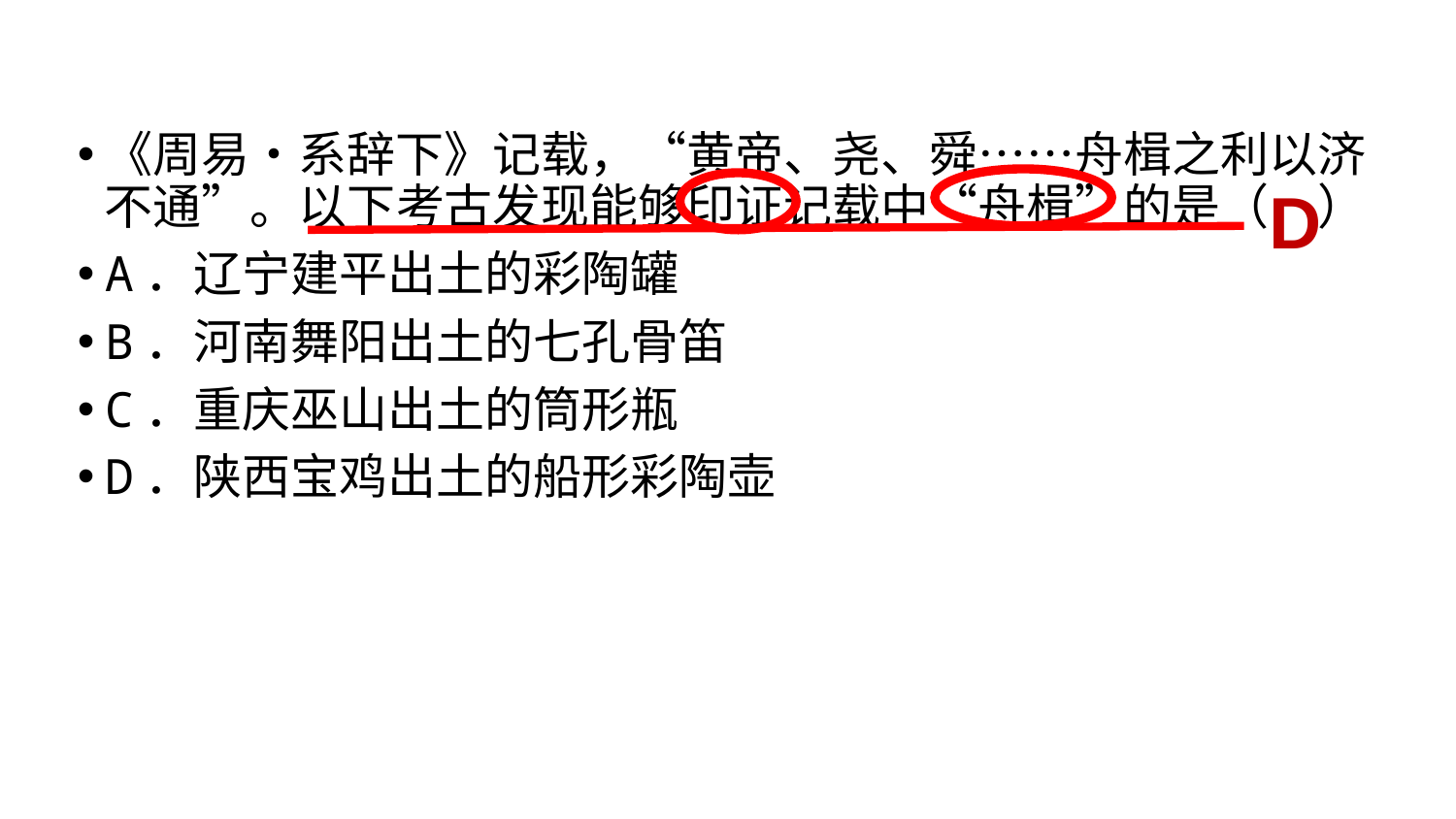

《周易•系辞下》记载，“黄帝、尧、舜……舟楫之利以济不通”。以下考古发现能够印证记载中“舟楫”的是（  ）
A．辽宁建平出土的彩陶罐
B．河南舞阳出土的七孔骨笛
C．重庆巫山出土的筒形瓶
D．陕西宝鸡出土的船形彩陶壶

D